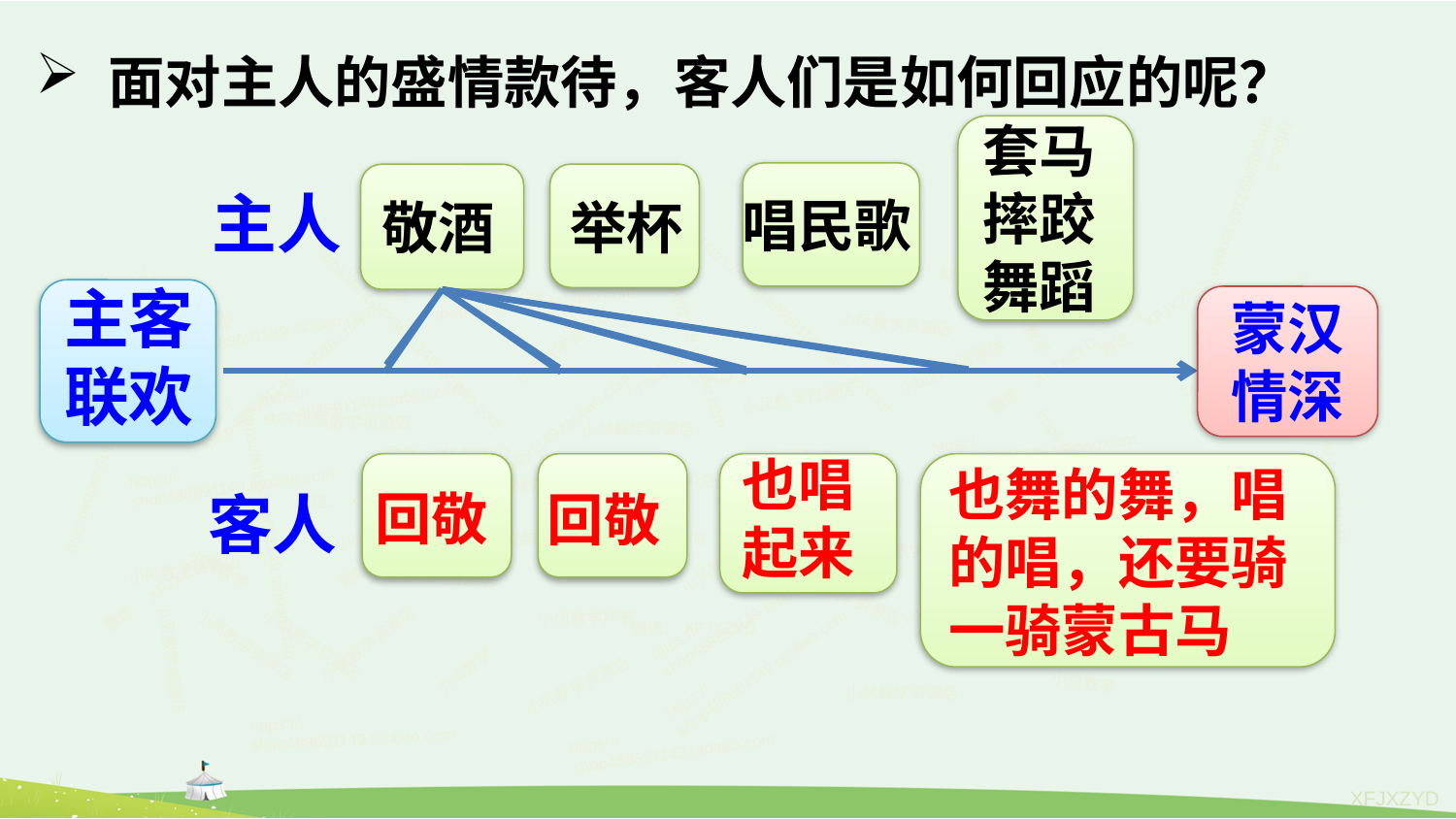

面对主人的盛情款待，客人们是如何回应的呢？
套马
摔跤
舞蹈

唱民歌

敬酒

举杯
主人
https://shop488691149.taobao.com
https://shop488691149.taobao.com
https://shop488691149.taobao.com
小凤教学
主客联欢

微信：XFJXZYD
微信：XFJXZYD
小凤教学
蒙汉情深
微信：XFJXZYD
小凤教学资源店
小凤教学
https://shop488691149.taobao.com
https://shop488691149.taobao.com
小凤教学资源店
https://shop488691149.taobao.com
小凤教学资源店
小凤教学
https://shop488691149.taobao.com
小凤教学资源店
微信：XFJXZYD
小凤教学资源店
https://shop488691149.taobao.com
小凤教学
小凤教学
小凤教学资源店
https://shop488691149.taobao.com
小凤教学
https://shop488691149.taobao.com
https://shop488691149.taobao.com
小凤教学资源店
小凤教学资源店
https://shop488691149.taobao.com
微信：XFJXZYD
小凤教学
小凤教学
也唱
起来
https://shop488691149.taobao.com
也舞的舞，唱的唱，还要骑一骑蒙古马

小凤教学资源店
小凤教学资源店
小凤教学资源店
https://shop488691149.taobao.com
小凤教学
客人
回敬
回敬
微信：XFJXZYD
https://shop488691149.taobao.com
https://shop488691149.taobao.com
微信：XFJXZYD
小凤教学
小凤教学
https://shop488691149.taobao.com
小凤教学
小凤教学
小凤教学所有
小凤教学所有
小凤教学资源店
微信：XFJXZYD
https://shop488691149.taobao.com
微信：XFJXZYD
小凤教学
小凤教学资源店
小凤教学资源店
小凤教学
https://shop488691149.taobao.com
小凤教学资源店
小凤教学所有
微信：XFJXZYD
微信：XFJXZYD
小凤教学资源店
小凤教学资源店
小凤教学资源店
小凤教学资源店
小凤教学资源店
小凤教学资源店
https://shop488691149.taobao.com
微信：XFJXZYD
小凤教学资源店
小凤教学
小凤教学
小凤教学资源店
https://shop488691149.taobao.com
https://shop488691149.taobao.com